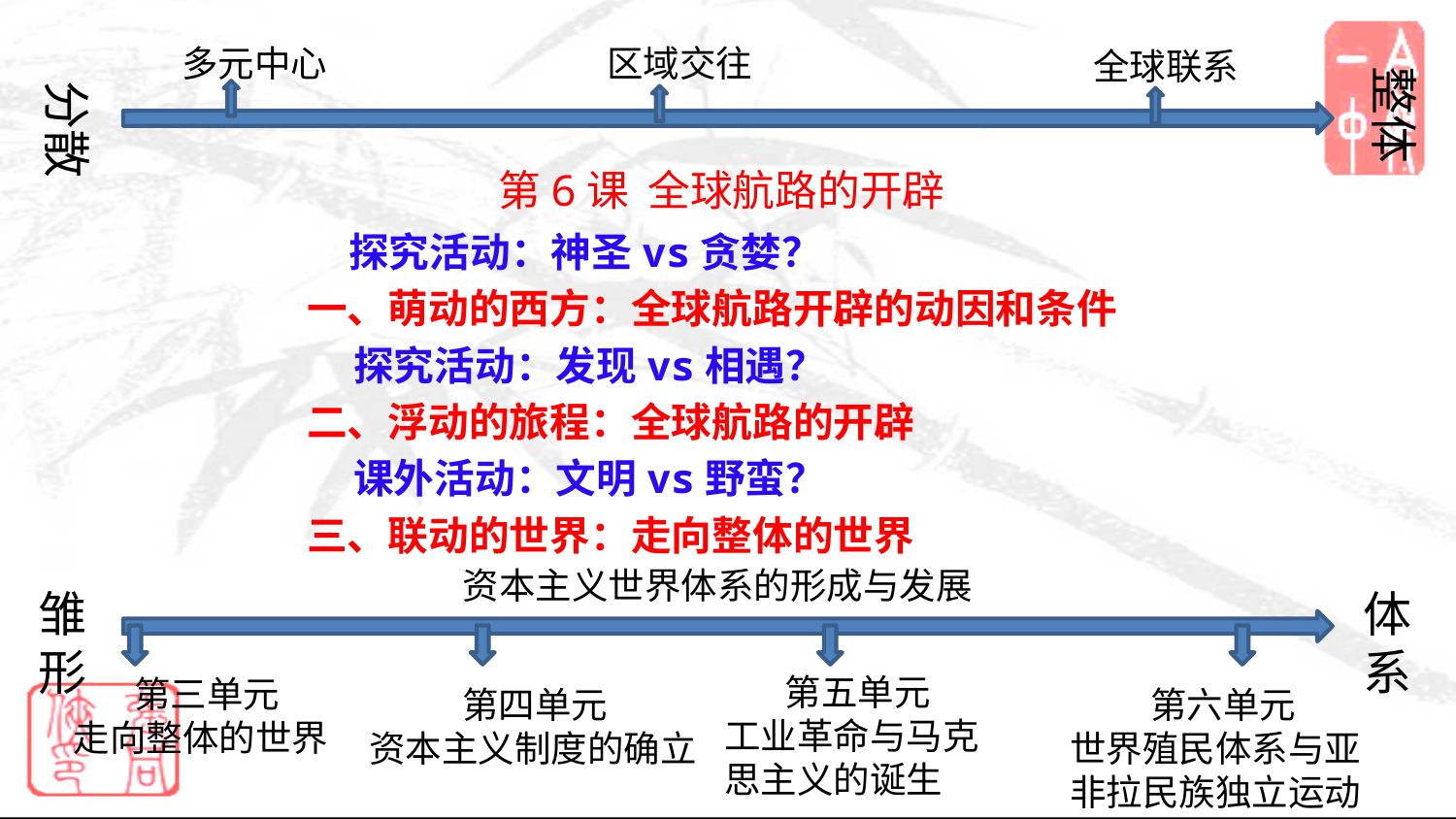

区域交往
多元中心
全球联系
整体
分散

# 第6课  全球航路的开辟
    探究活动：神圣vs贪婪？
一、萌动的西方：全球航路开辟的动因和条件
    探究活动：发现vs相遇？
二、浮动的旅程：全球航路的开辟
    课外活动：文明vs野蛮？
三、联动的世界：走向整体的世界

资本主义世界体系的形成与发展
雏形
体系

第五单元
工业革命与马克思主义的诞生
第三单元
走向整体的世界
第四单元
资本主义制度的确立
第六单元
世界殖民体系与亚非拉民族独立运动